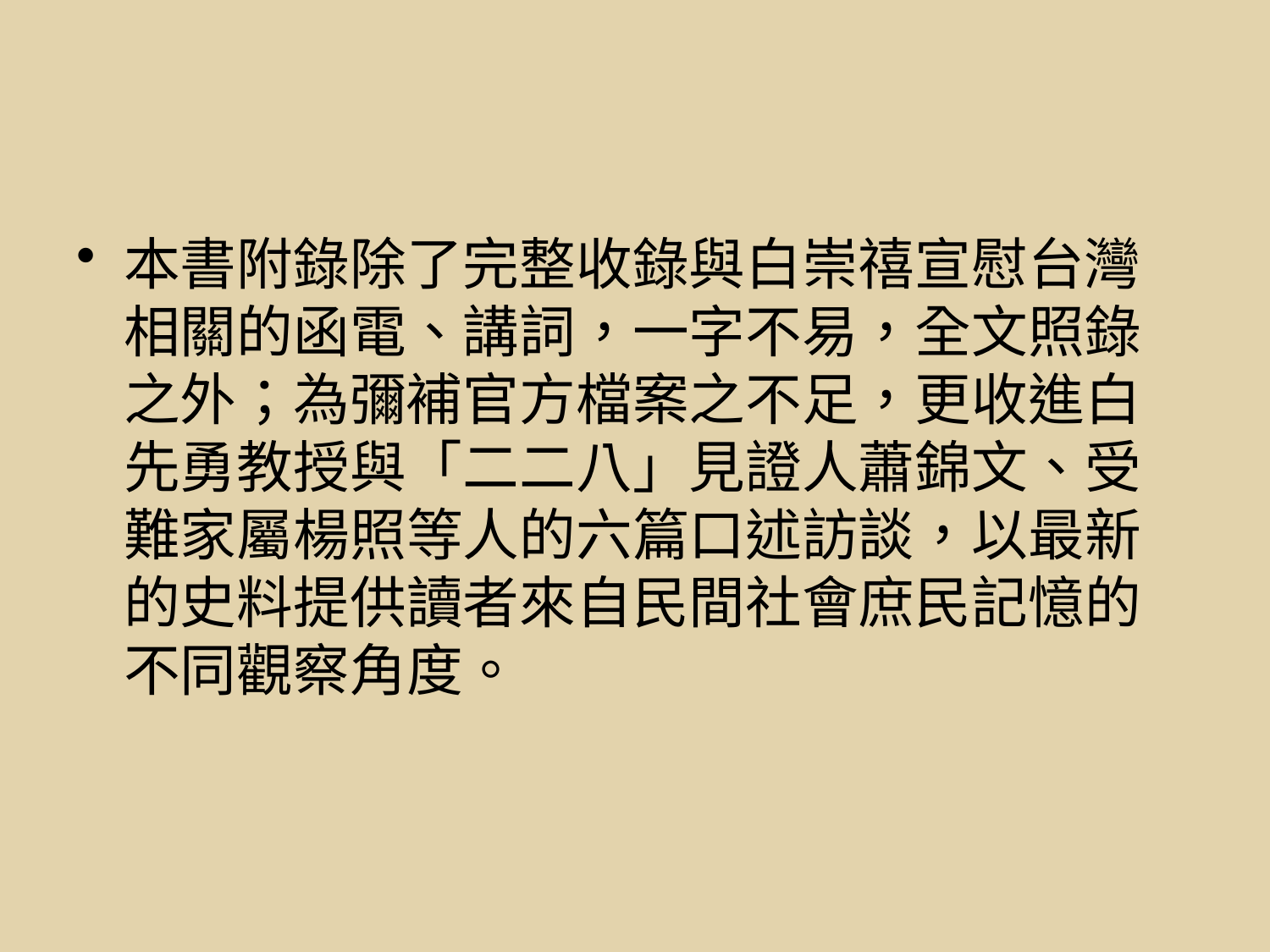

#
本書附錄除了完整收錄與白崇禧宣慰台灣相關的函電、講詞，一字不易，全文照錄之外；為彌補官方檔案之不足，更收進白先勇教授與「二二八」見證人蕭錦文、受難家屬楊照等人的六篇口述訪談，以最新的史料提供讀者來自民間社會庶民記憶的不同觀察角度。